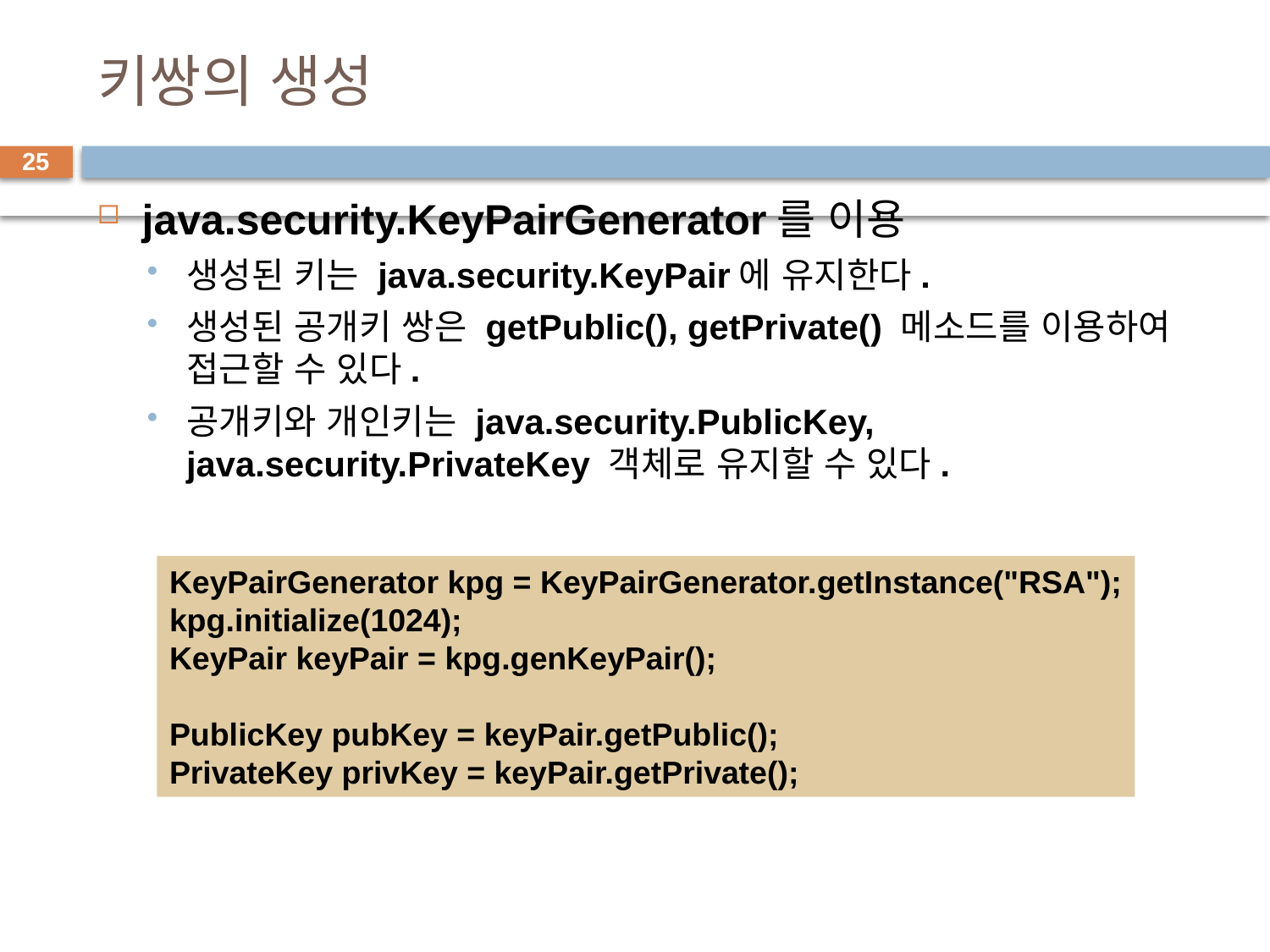

# 키쌍의 생성
25
java.security.KeyPairGenerator를 이용
생성된 키는 java.security.KeyPair에 유지한다.
생성된 공개키 쌍은 getPublic(), getPrivate() 메소드를 이용하여 접근할 수 있다.
공개키와 개인키는 java.security.PublicKey, java.security.PrivateKey 객체로 유지할 수 있다.
KeyPairGenerator kpg = KeyPairGenerator.getInstance("RSA");
kpg.initialize(1024);
KeyPair keyPair = kpg.genKeyPair();

PublicKey pubKey = keyPair.getPublic();
PrivateKey privKey = keyPair.getPrivate();